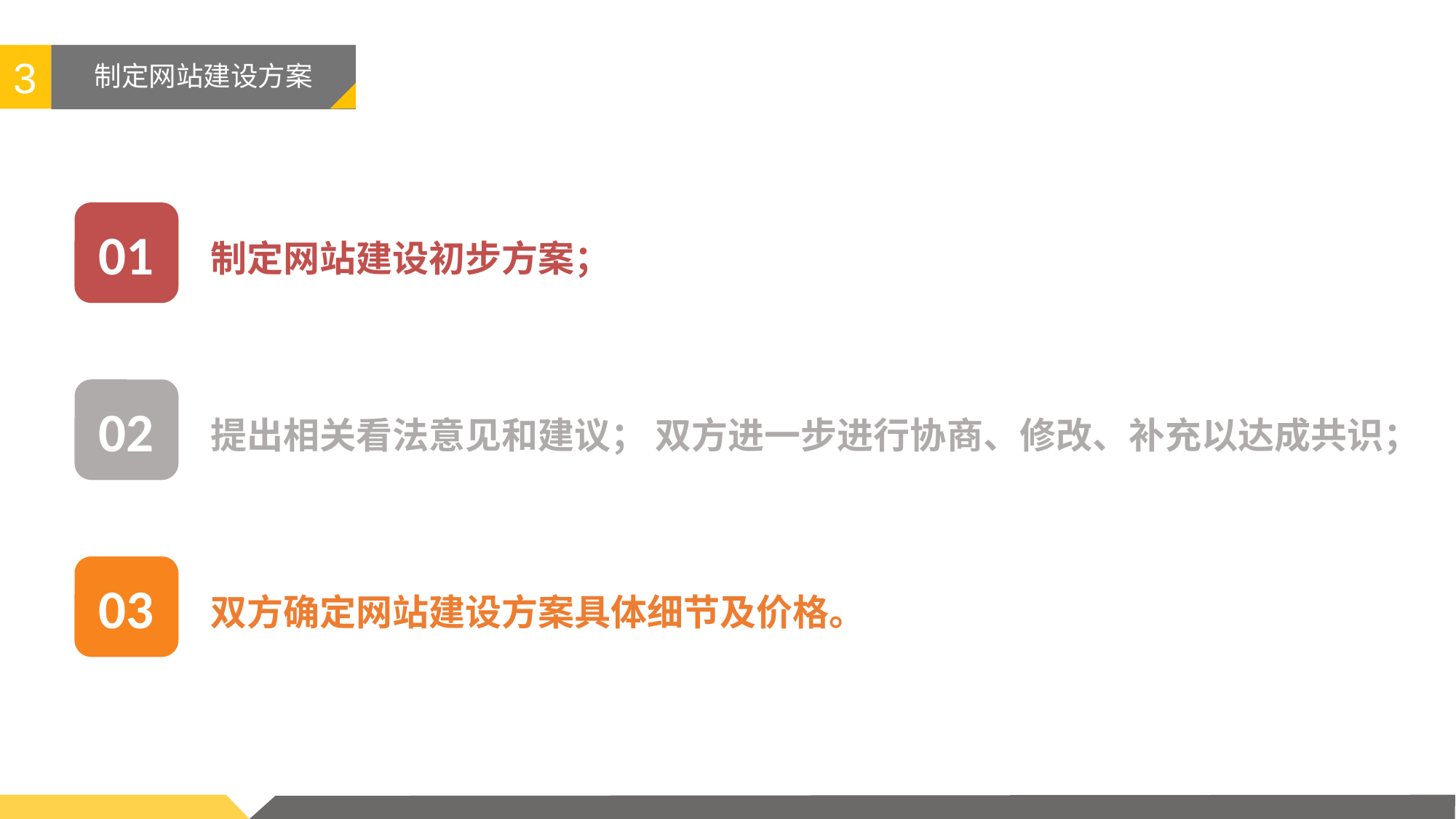

3
# 制定网站建设方案

01
制定网站建设初步方案；
02
提出相关看法意见和建议； 双方进一步进行协商、修改、补充以达成共识；
03
双方确定网站建设方案具体细节及价格。